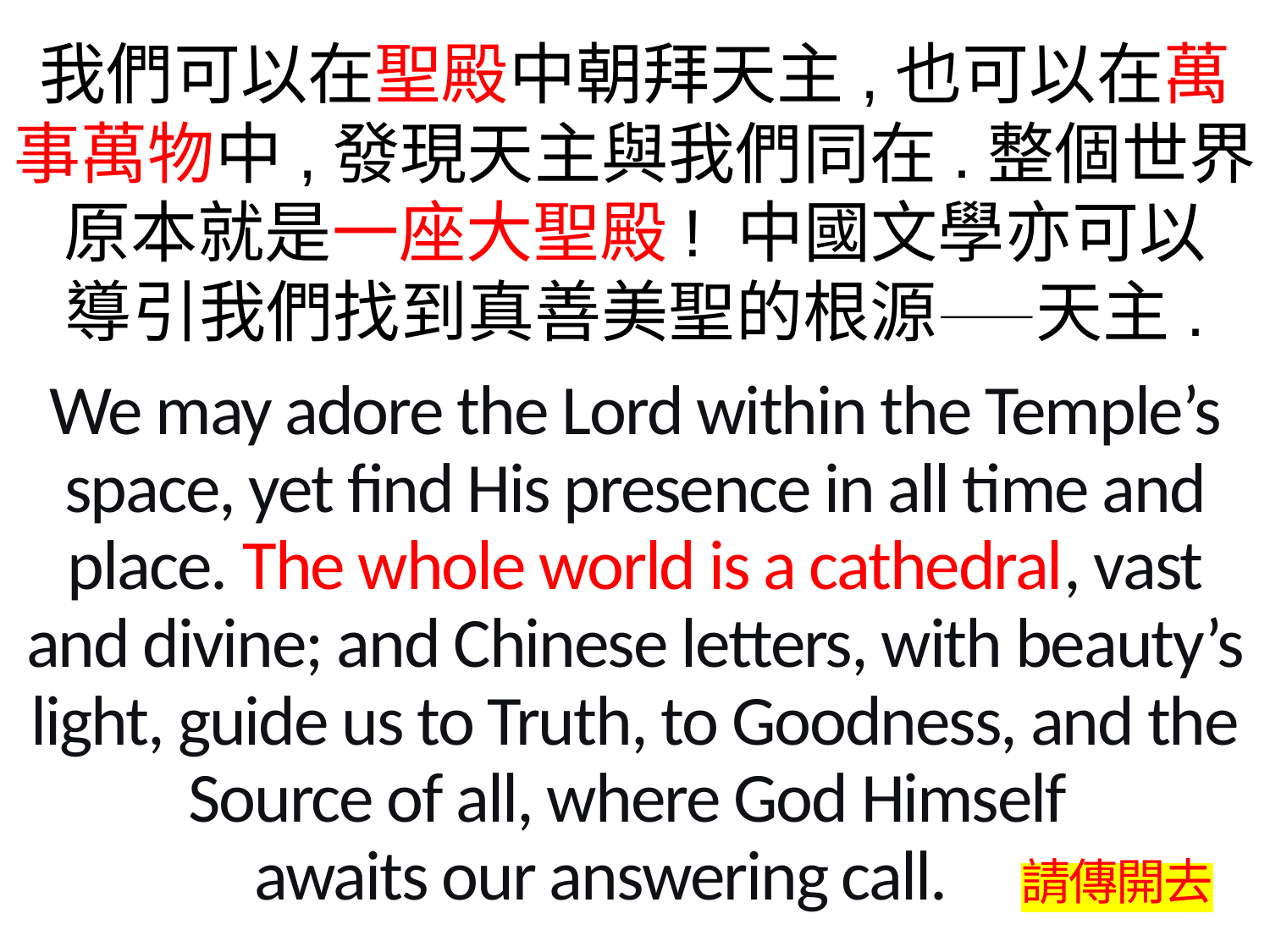

我們可以在聖殿中朝拜天主,也可以在萬事萬物中,發現天主與我們同在.整個世界原本就是一座大聖殿! 中國文學亦可以
導引我們找到真善美聖的根源——天主.
We may adore the Lord within the Temple’s space, yet find His presence in all time and place. The whole world is a cathedral, vast and divine; and Chinese letters, with beauty’s light, guide us to Truth, to Goodness, and the Source of all, where God Himself
              awaits our answering call.    請傳開去